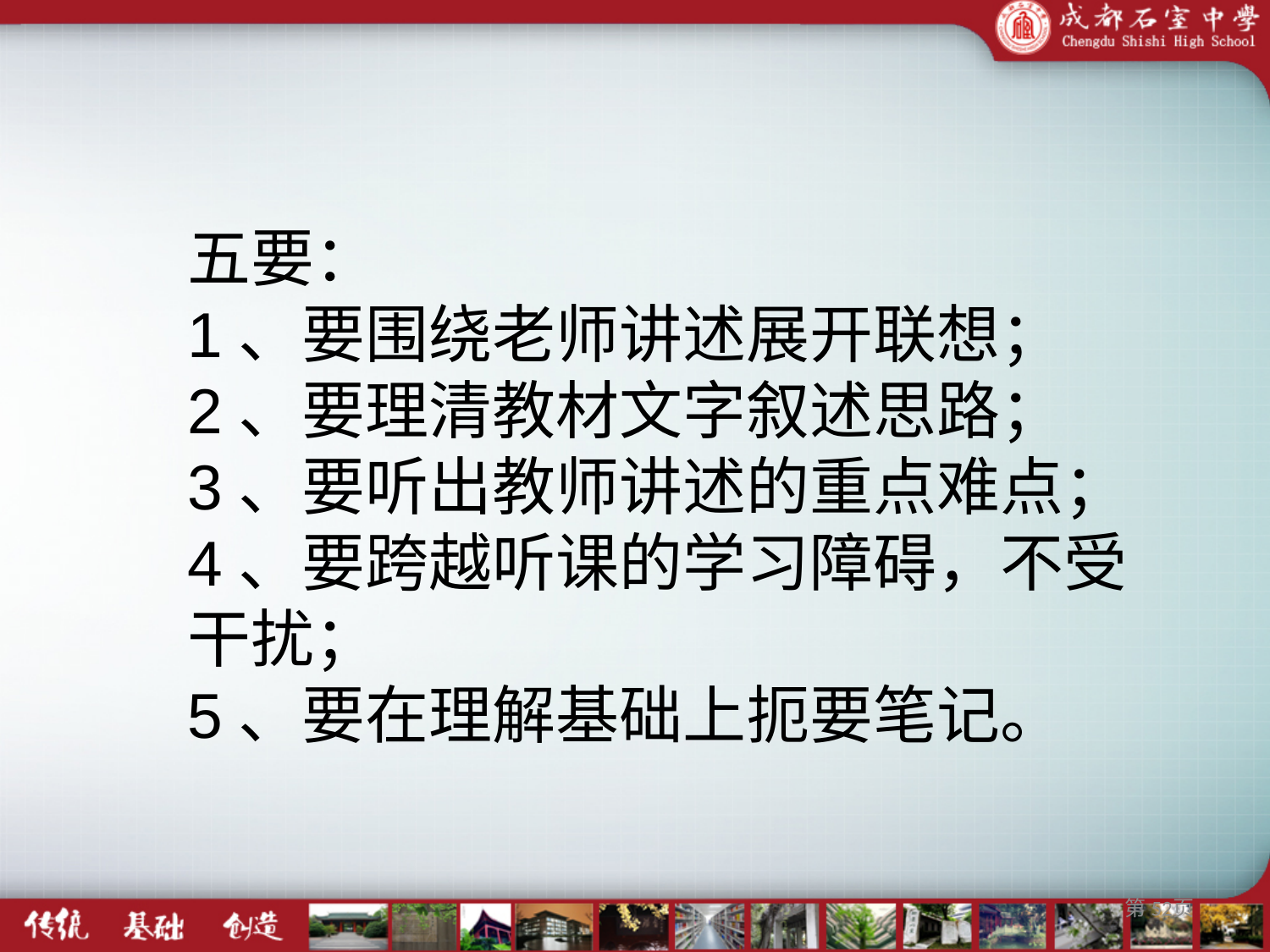

五要：
1、要围绕老师讲述展开联想；
2、要理清教材文字叙述思路；
3、要听出教师讲述的重点难点；
4、要跨越听课的学习障碍，不受干扰；
5、要在理解基础上扼要笔记。
第52页